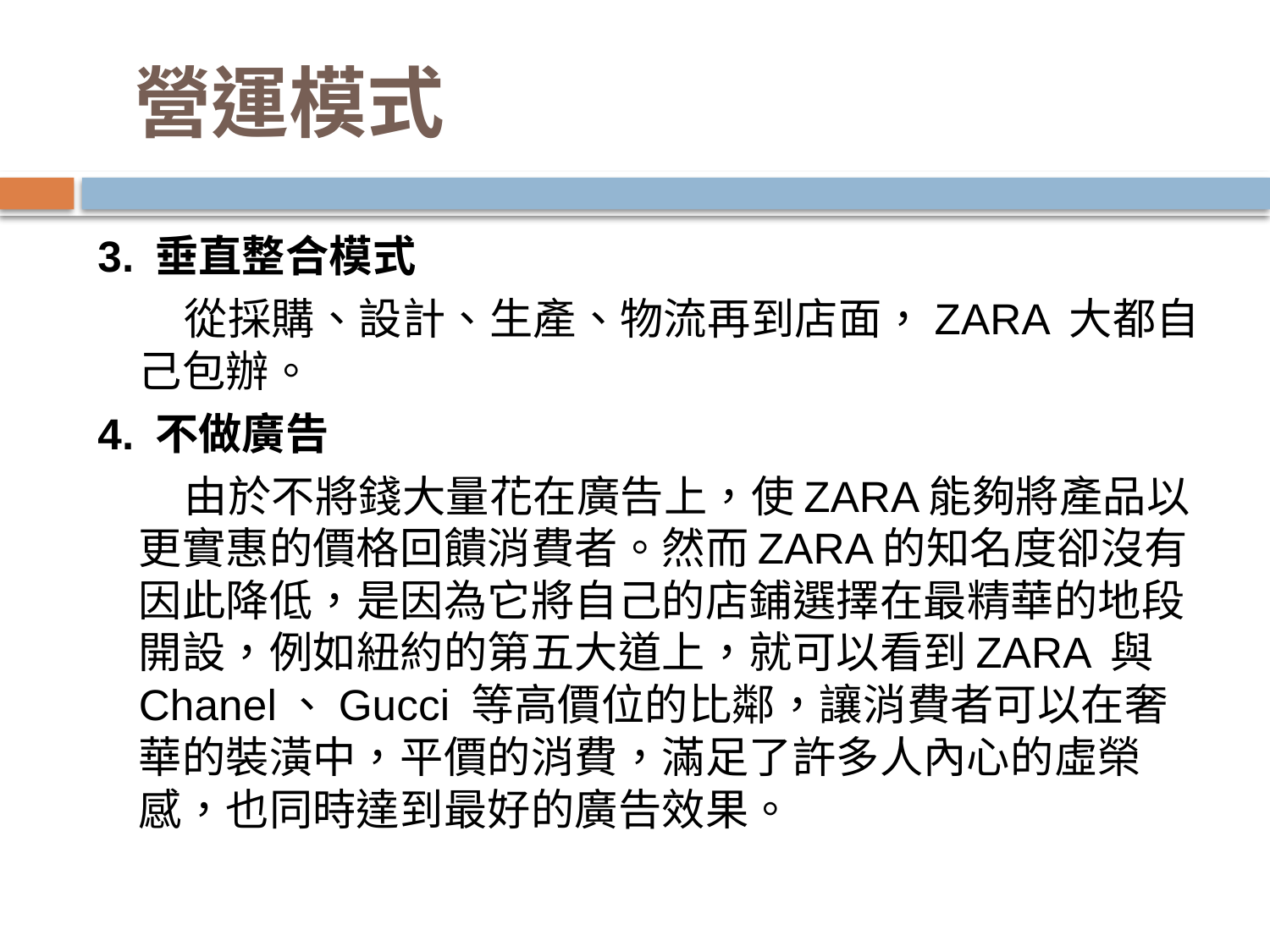

# 營運模式
3. 垂直整合模式
        從採購、設計、生產、物流再到店面，ZARA 大都自己包辦。
4. 不做廣告
        由於不將錢大量花在廣告上，使ZARA能夠將產品以更實惠的價格回饋消費者。然而ZARA的知名度卻沒有因此降低，是因為它將自己的店鋪選擇在最精華的地段開設，例如紐約的第五大道上，就可以看到ZARA 與Chanel、Gucci 等高價位的比鄰，讓消費者可以在奢華的裝潢中，平價的消費，滿足了許多人內心的虛榮感，也同時達到最好的廣告效果。